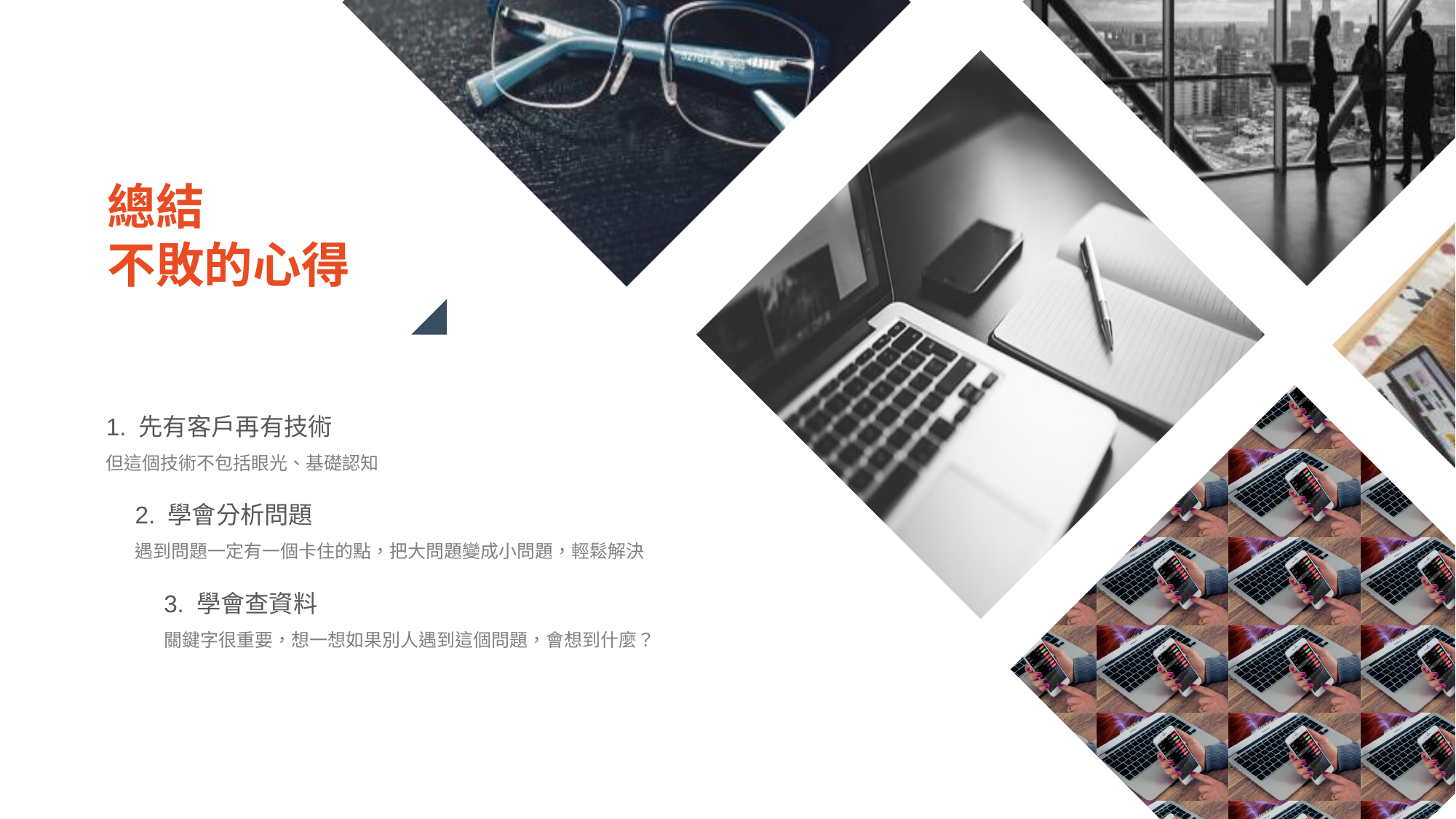

總結
不敗的心得

1. 先有客戶再有技術
但這個技術不包括眼光、基礎認知

2. 學會分析問題
遇到問題一定有一個卡住的點，把大問題變成小問題，輕鬆解決
3. 學會查資料
關鍵字很重要，想一想如果別人遇到這個問題，會想到什麼？